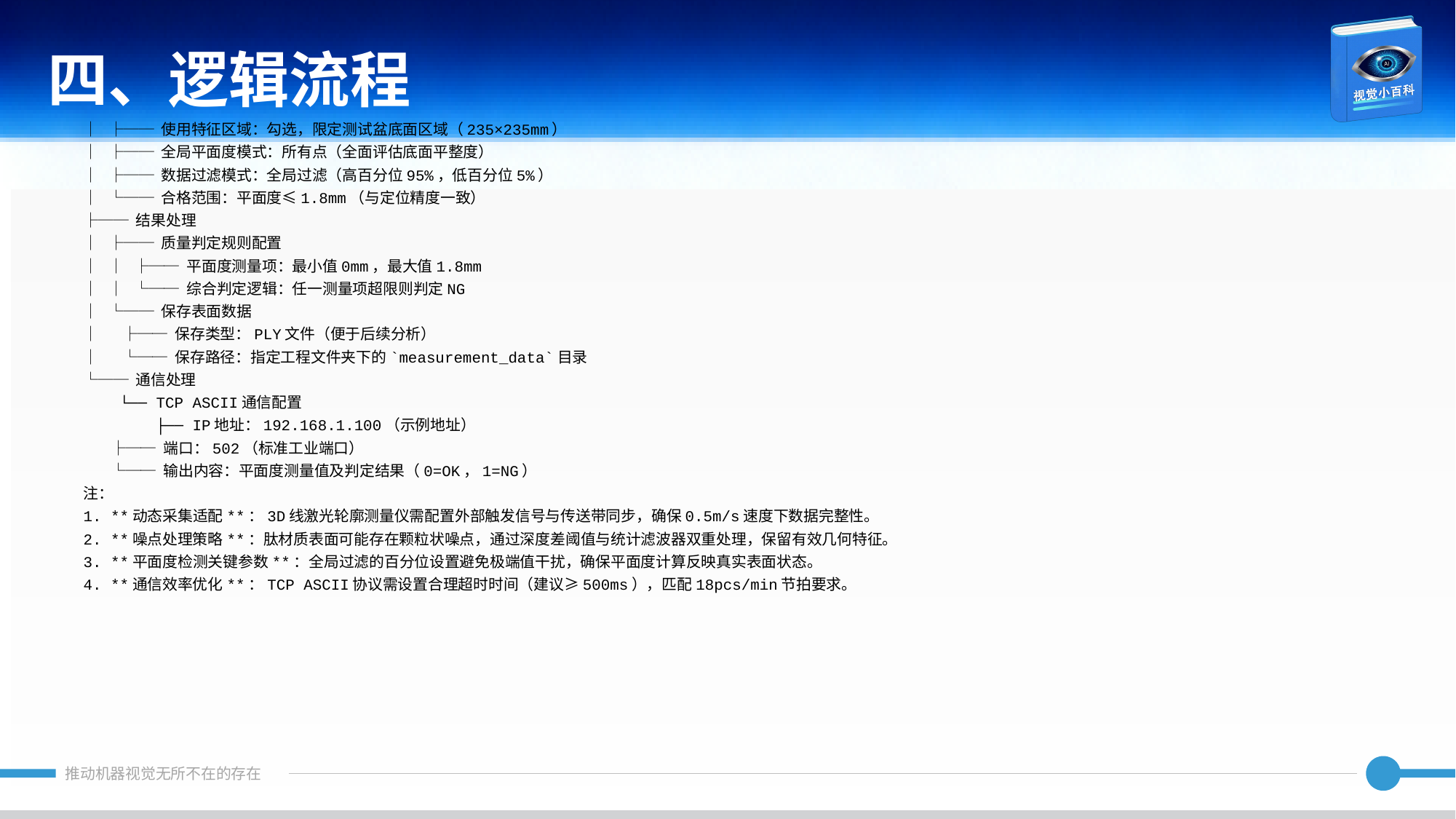

四、逻辑流程

│   ├── 使用特征区域：勾选，限定测试盆底面区域（235×235mm）
│   ├── 全局平面度模式：所有点（全面评估底面平整度）
│   ├── 数据过滤模式：全局过滤（高百分位95%，低百分位5%）
│   └── 合格范围：平面度≤1.8mm（与定位精度一致）
├── 结果处理
│   ├── 质量判定规则配置
│   │   ├── 平面度测量项：最小值0mm，最大值1.8mm
│   │   └── 综合判定逻辑：任一测量项超限则判定NG
│   └── 保存表面数据
│       ├── 保存类型：PLY文件（便于后续分析）
│       └── 保存路径：指定工程文件夹下的`measurement_data`目录
└── 通信处理
    └── TCP ASCII通信配置
        ├── IP地址：192.168.1.100（示例地址）
        ├── 端口：502（标准工业端口）
        └── 输出内容：平面度测量值及判定结果（0=OK，1=NG）
注：
1. **动态采集适配**：3D线激光轮廓测量仪需配置外部触发信号与传送带同步，确保0.5m/s速度下数据完整性。
2. **噪点处理策略**：肽材质表面可能存在颗粒状噪点，通过深度差阈值与统计滤波器双重处理，保留有效几何特征。
3. **平面度检测关键参数**：全局过滤的百分位设置避免极端值干扰，确保平面度计算反映真实表面状态。
4. **通信效率优化**：TCP ASCII协议需设置合理超时时间（建议≥500ms），匹配18pcs/min节拍要求。
10